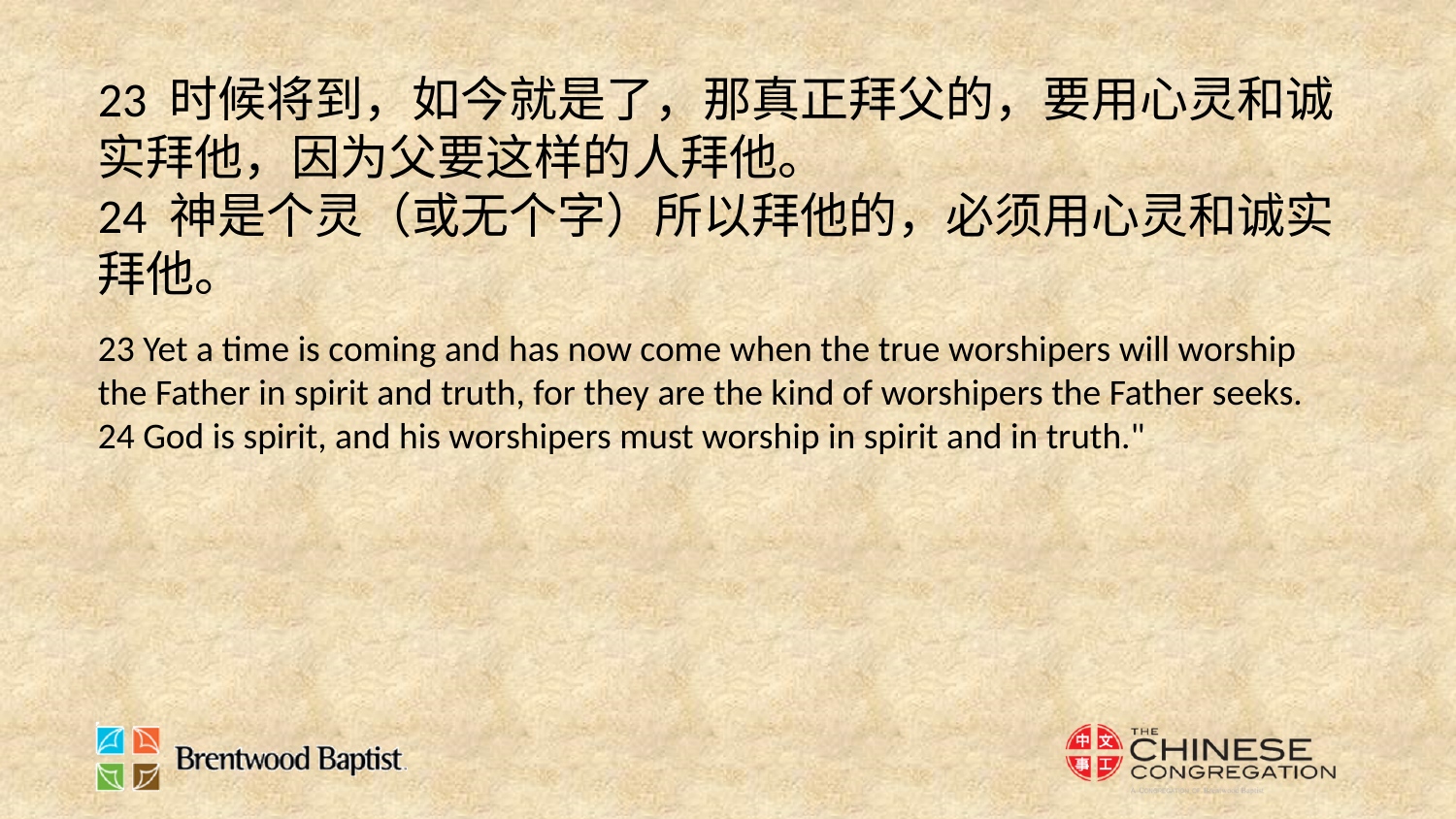

23 时候将到，如今就是了，那真正拜父的，要用心灵和诚实拜他，因为父要这样的人拜他。
24 神是个灵（或无个字）所以拜他的，必须用心灵和诚实拜他。

23 Yet a time is coming and has now come when the true worshipers will worship the Father in spirit and truth, for they are the kind of worshipers the Father seeks.
24 God is spirit, and his worshipers must worship in spirit and in truth."